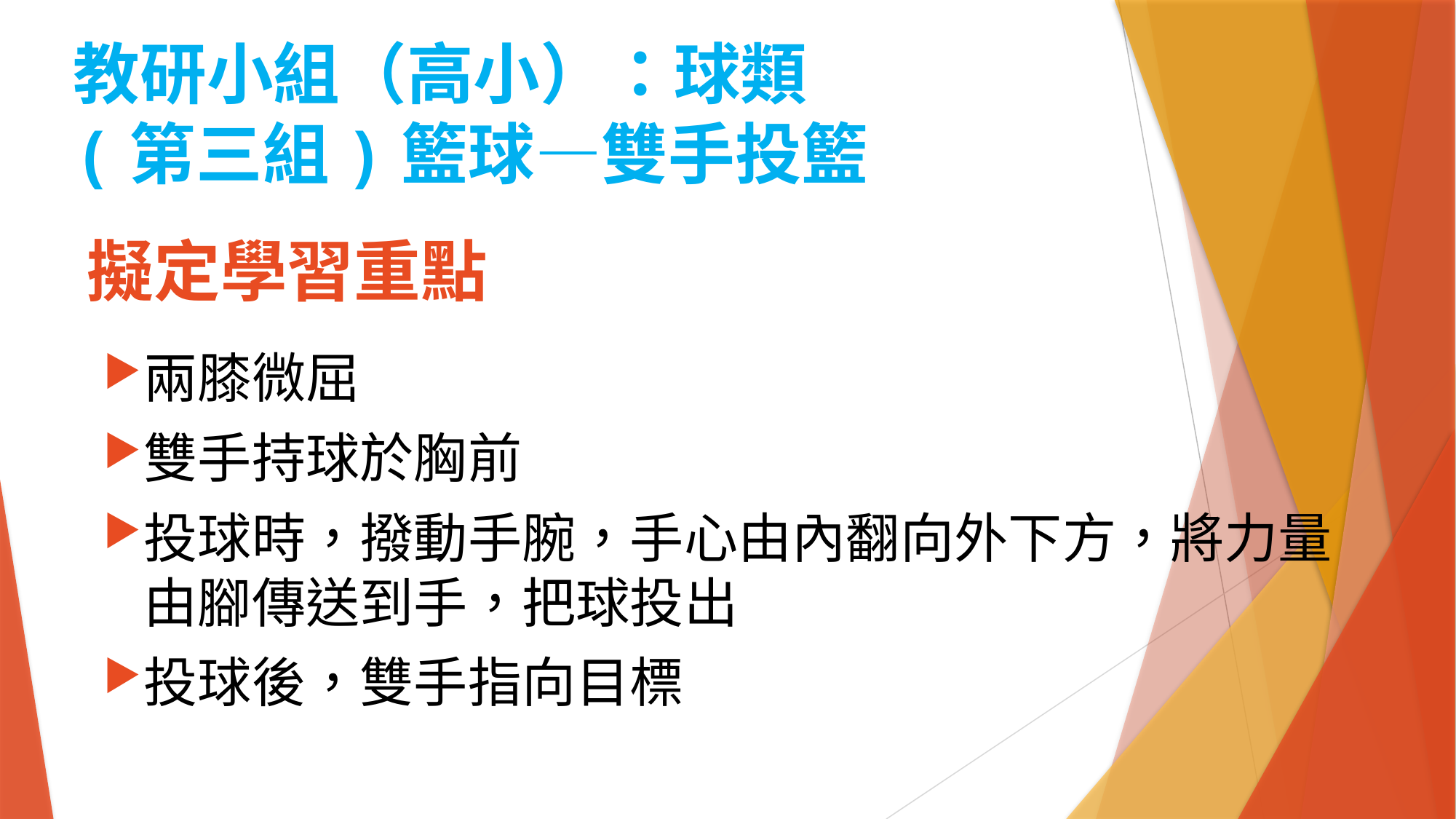

教研小組（高小）：球類
(第三組)籃球—雙手投籃
# 擬定學習重點
兩膝微屈
雙手持球於胸前
投球時，撥動手腕，手心由內翻向外下方，將力量由腳傳送到手，把球投出
投球後，雙手指向目標